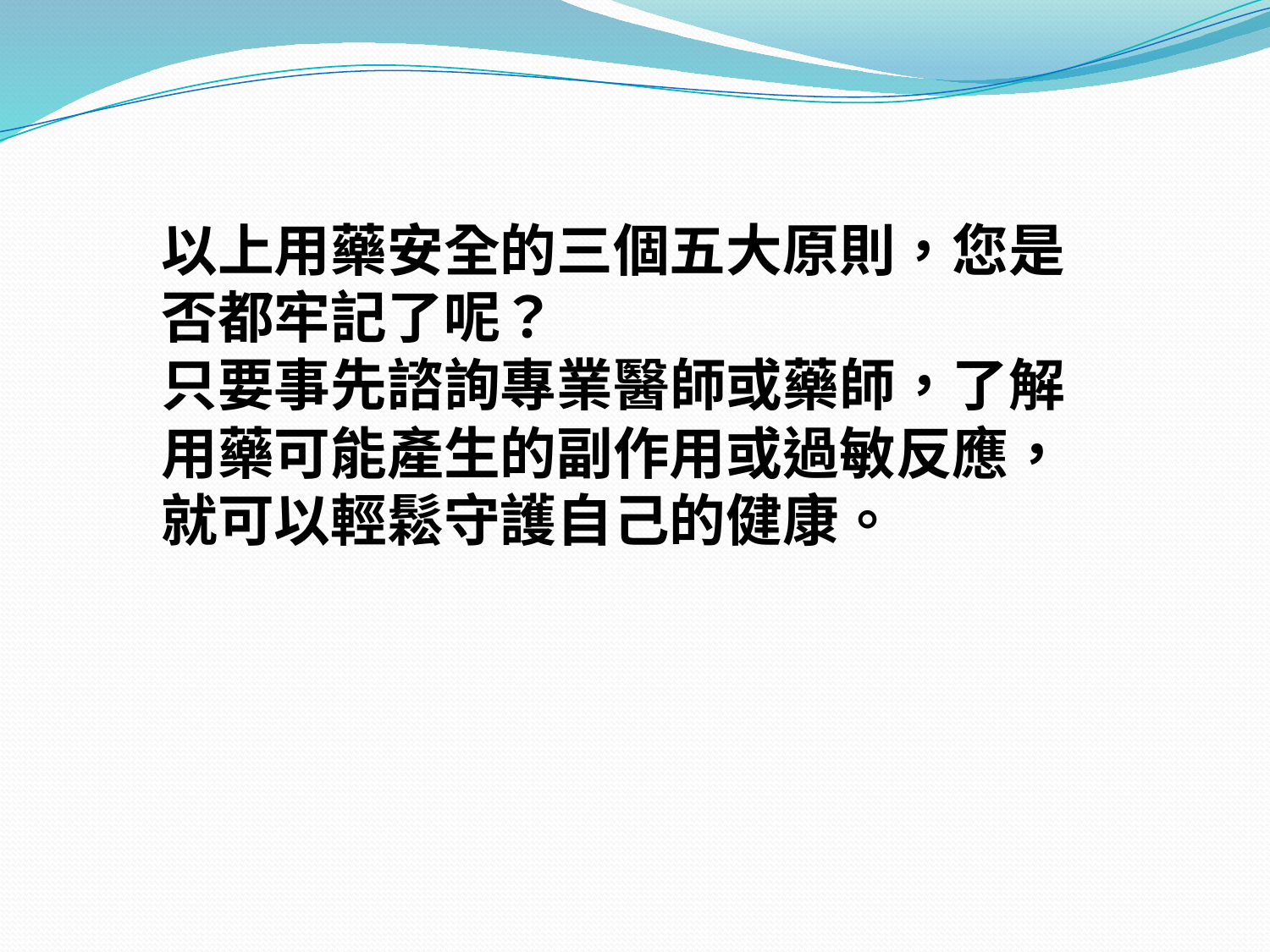

以上用藥安全的三個五大原則，您是否都牢記了呢？
只要事先諮詢專業醫師或藥師，了解用藥可能產生的副作用或過敏反應，就可以輕鬆守護自己的健康。